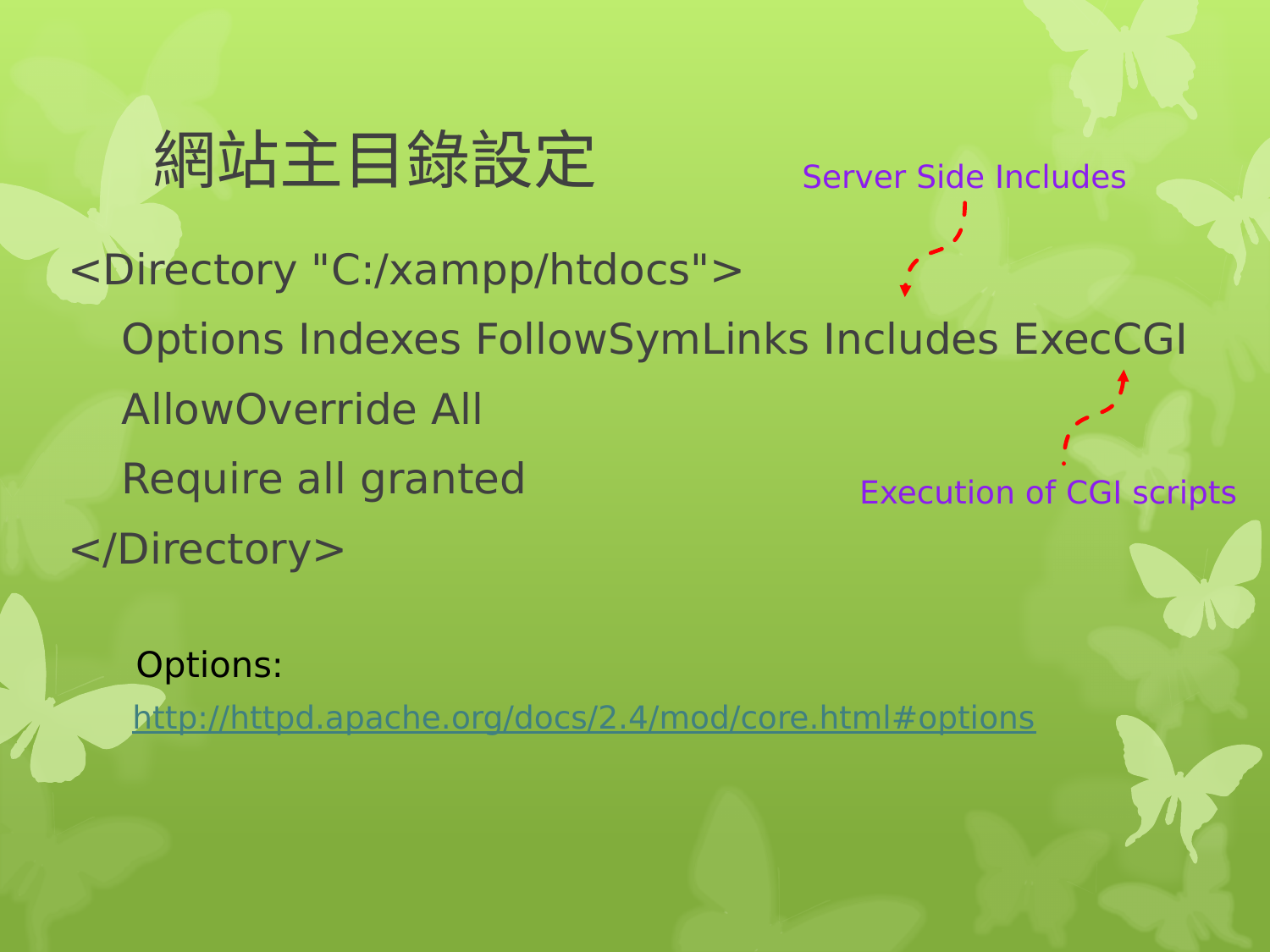

# 網站主目錄設定
Server Side Includes
<Directory "C:/xampp/htdocs">
    Options Indexes FollowSymLinks Includes ExecCGI
    AllowOverride All
    Require all granted
</Directory>
Execution of CGI scripts
Options:
http://httpd.apache.org/docs/2.4/mod/core.html#options